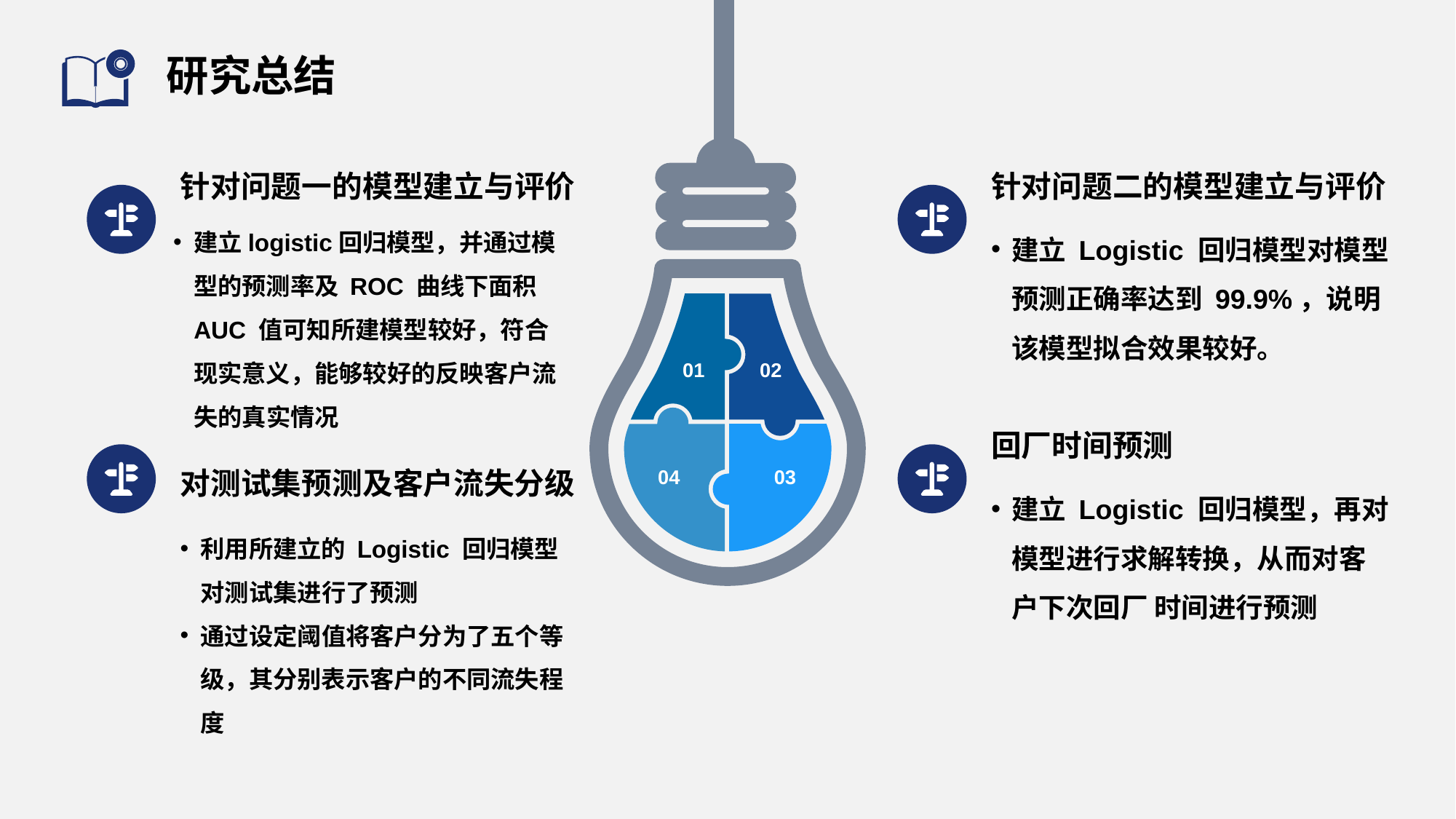

# 研究总结

针对问题一的模型建立与评价
针对问题二的模型建立与评价

建立logistic回归模型，并通过模型的预测率及 ROC 曲线下面积 AUC 值可知所建模型较好，符合现实意义，能够较好的反映客户流失的真实情况

建立 Logistic 回归模型对模型预测正确率达到 99.9%，说明该模型拟合效果较好。

01
02

回厂时间预测

04
03
对测试集预测及客户流失分级

建立 Logistic 回归模型，再对模型进行求解转换，从而对客户下次回厂 时间进行预测
利用所建立的 Logistic 回归模型对测试集进行了预测
通过设定阈值将客户分为了五个等级，其分别表示客户的不同流失程度